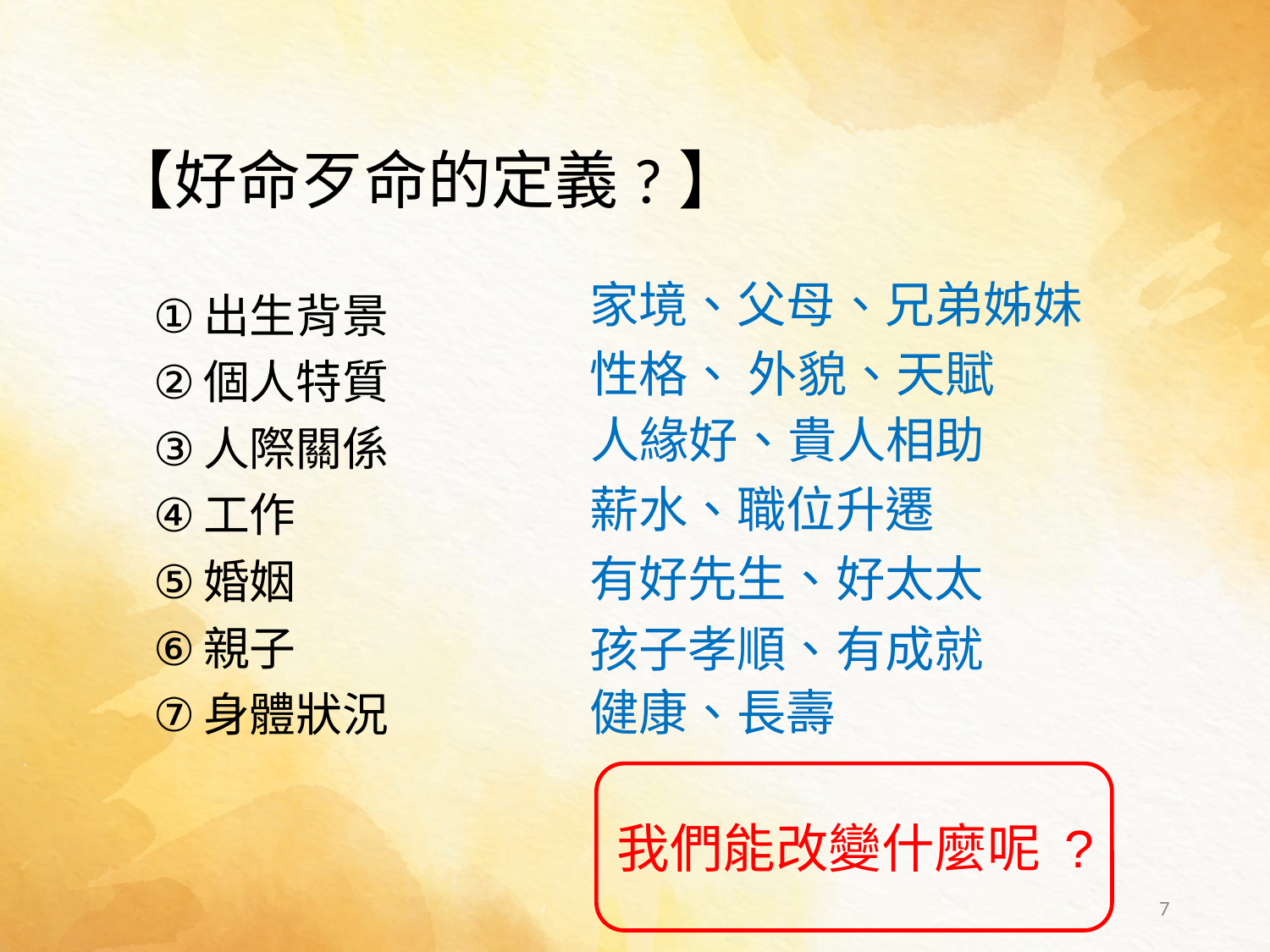

# 【好命歹命的定義?】
家境、父母、兄弟姊妹

出生背景
個人特質
人際關係
工作
婚姻
親子
身體狀況

性格、 外貌、天賦

人緣好、貴人相助

薪水、職位升遷
有好先生、好太太

孩子孝順、有成就
健康、長壽

我們能改變什麼呢 ?
7